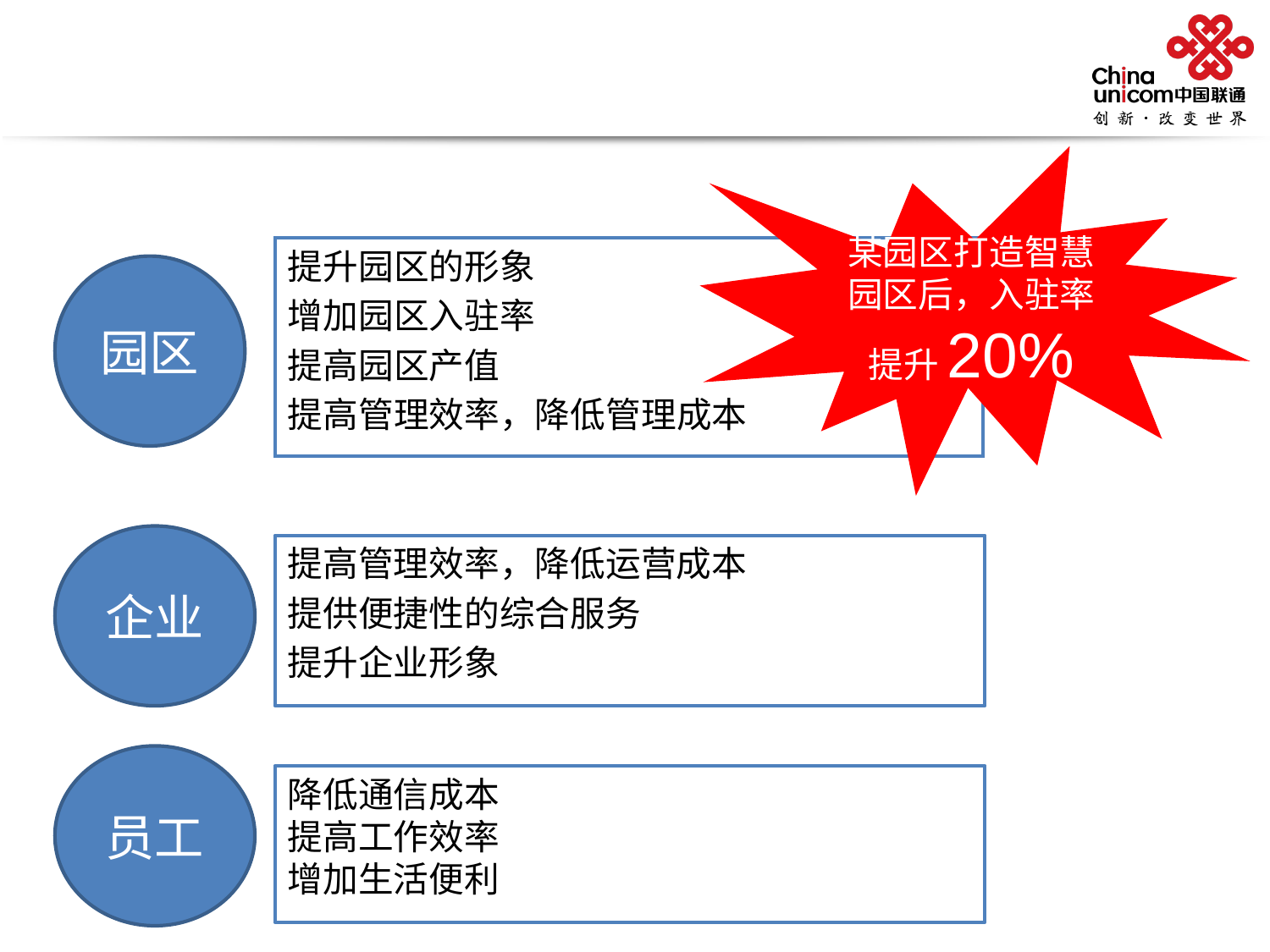

#
某园区打造智慧园区后，入驻率提升20%
提升园区的形象
增加园区入驻率
提高园区产值
提高管理效率，降低管理成本

园区
企业
提高管理效率，降低运营成本
提供便捷性的综合服务
提升企业形象

员工
降低通信成本
提高工作效率
增加生活便利